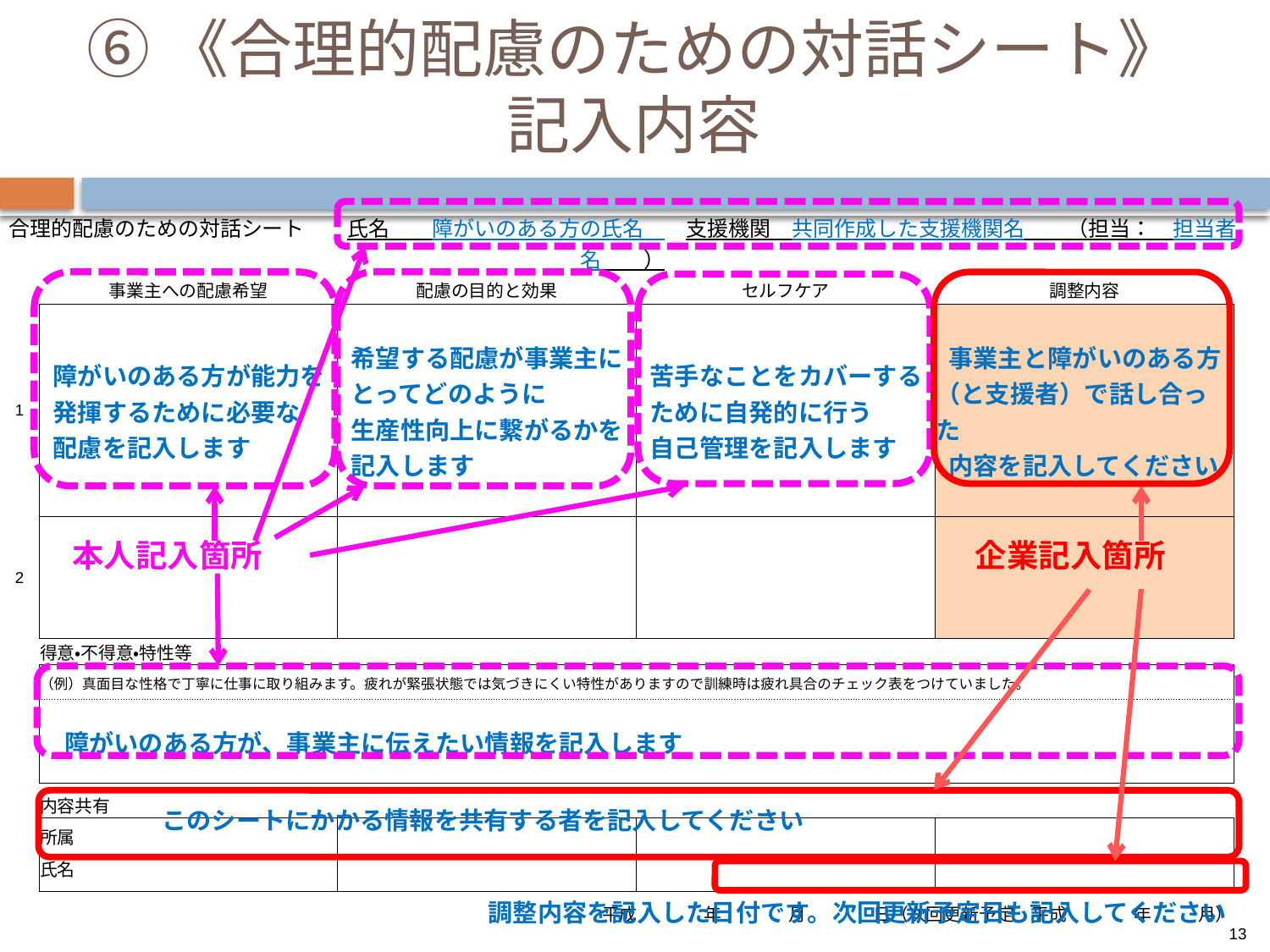

# ⑥《合理的配慮のための対話シート》 記入内容

| 合理的配慮のための対話シート　　氏名　　障がいのある方の氏名　　支援機関　共同作成した支援機関名　　（担当：　担当者名　　） |  |  |  |  |  |  |  |  |  |
| --- | --- | --- | --- | --- | --- | --- | --- | --- | --- |
|  | 事業主への配慮希望 |  | 配慮の目的と効果 |  | セルフケア |  | 調整内容 |  |  |
| 1 | 障がいのある方が能力を 発揮するために必要な 配慮を記入します |  | 希望する配慮が事業主に とってどのように 生産性向上に繋がるかを 記入します |  | 苦手なことをカバーする ために自発的に行う 自己管理を記入します |  | 事業主と障がいのある方 （と支援者）で話し合った 内容を記入してください |  |  |
|  |  |  |  |  |  |  |  |  |  |
|  |  |  |  |  |  |  |  |  |  |
|  |  |  |  |  |  |  |  |  |  |
|  |  |  |  |  |  |  |  |  |  |
|  |  |  |  |  |  |  |  |  |  |
| 2 |  |  |  |  |  |  |  |  |  |
|  |  |  |  |  |  |  |  |  |  |
|  |  |  |  |  |  |  |  |  |  |
|  |  |  |  |  |  |  |  |  |  |
|  | 得意・不得意・特性等 |  |  |  |  |  |  |  |  |
|  | （例）真面目な性格で丁寧に仕事に取り組みます。疲れが緊張状態では気づきにくい特性がありますので訓練時は疲れ具合のチェック表をつけていました。 |  |  |  |  |  |  |  |  |
|  | 障がいのある方が、事業主に伝えたい情報を記入します |  |  |  |  |  |  |  |  |
|  |  |  |  |  |  |  |  |  |  |
|  | 内容共有 |  |  |  |  |  |  |  |  |
|  | 所属 |  |  |  |  |  |  |  |  |
|  | 氏名 |  |  |  |  |  |  |  |  |
|  |  |  | 平成　　　年　　　月　　　日（次回更新予定　平成　　　年　 　月） |  |  |  |  |  |  |

本人記入箇所
企業記入箇所

このシートにかかる情報を共有する者を記入してください

調整内容を記入した日付です。次回更新予定日も記入してください
13